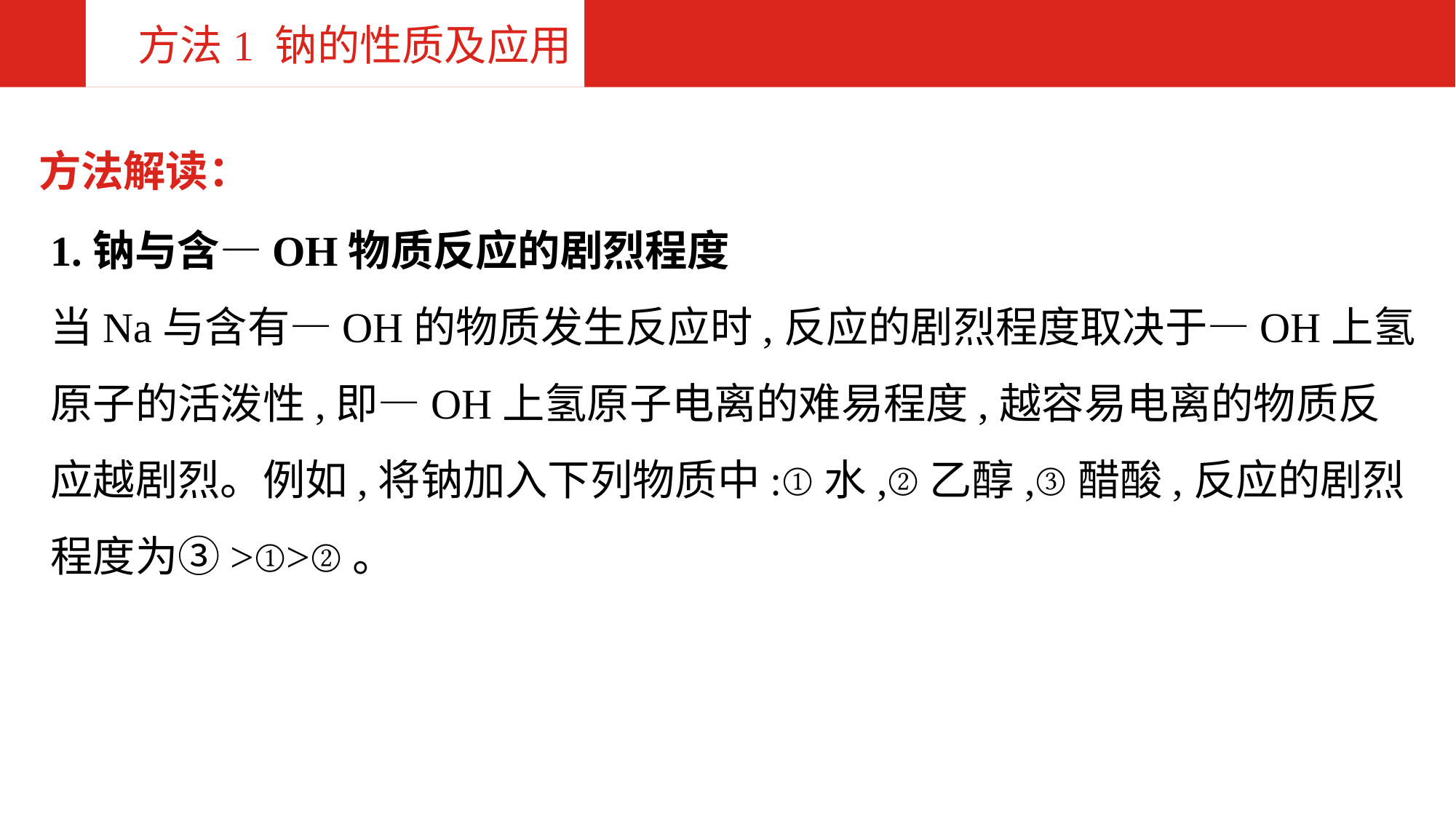

方法1 钠的性质及应用

方法解读：
1.钠与含—OH物质反应的剧烈程度
当Na与含有—OH的物质发生反应时,反应的剧烈程度取决于—OH上氢原子的活泼性,即—OH上氢原子电离的难易程度,越容易电离的物质反应越剧烈。例如,将钠加入下列物质中:①水,②乙醇,③醋酸,反应的剧烈程度为③>①>②。